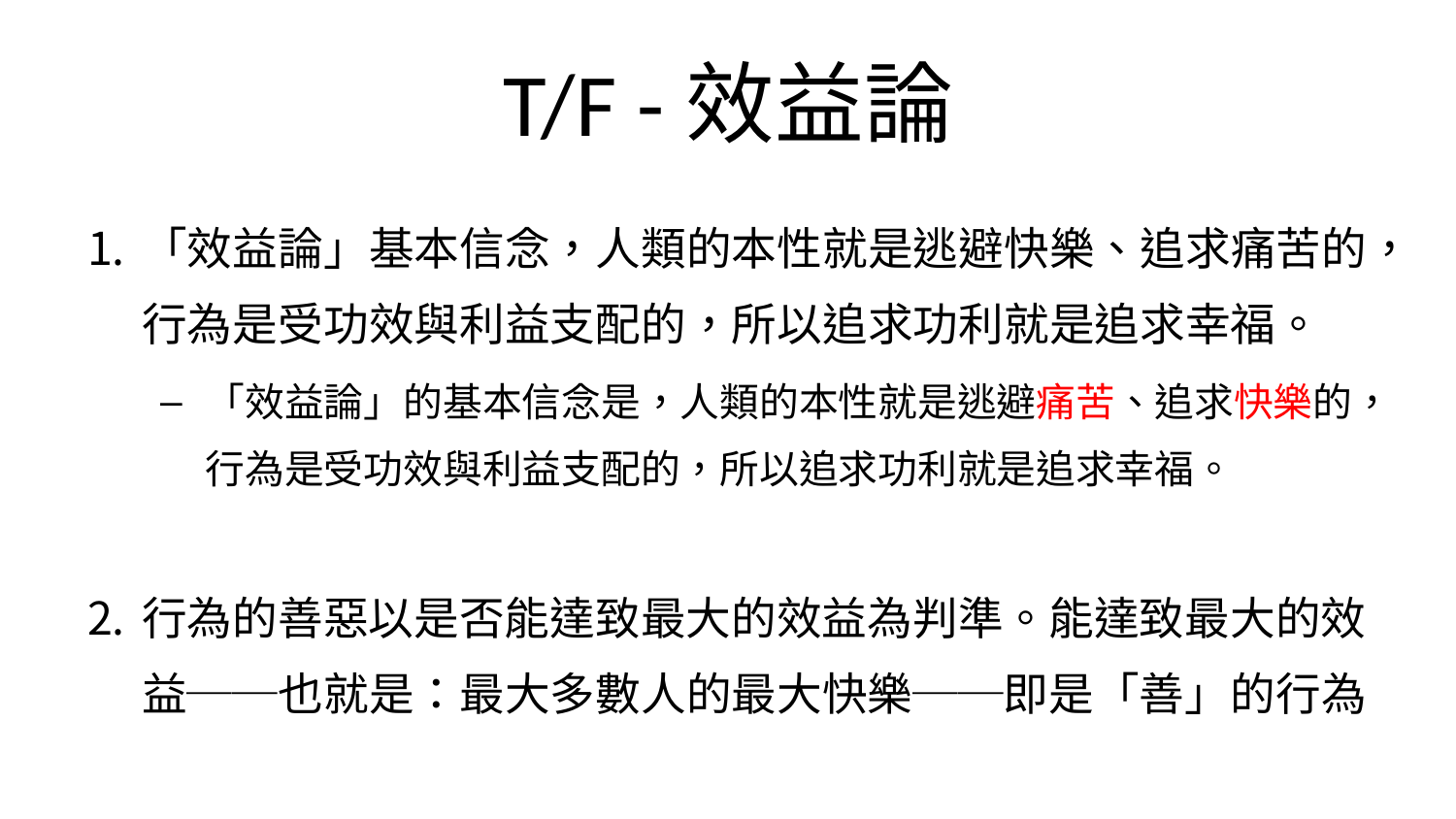

# T/F -效益論
「效益論」基本信念，人類的本性就是逃避快樂、追求痛苦的，行為是受功效與利益支配的，所以追求功利就是追求幸福。
「效益論」的基本信念是，人類的本性就是逃避痛苦、追求快樂的，行為是受功效與利益支配的，所以追求功利就是追求幸福。

行為的善惡以是否能達致最大的效益為判準。能達致最大的效益──也就是：最大多數人的最大快樂──即是「善」的行為